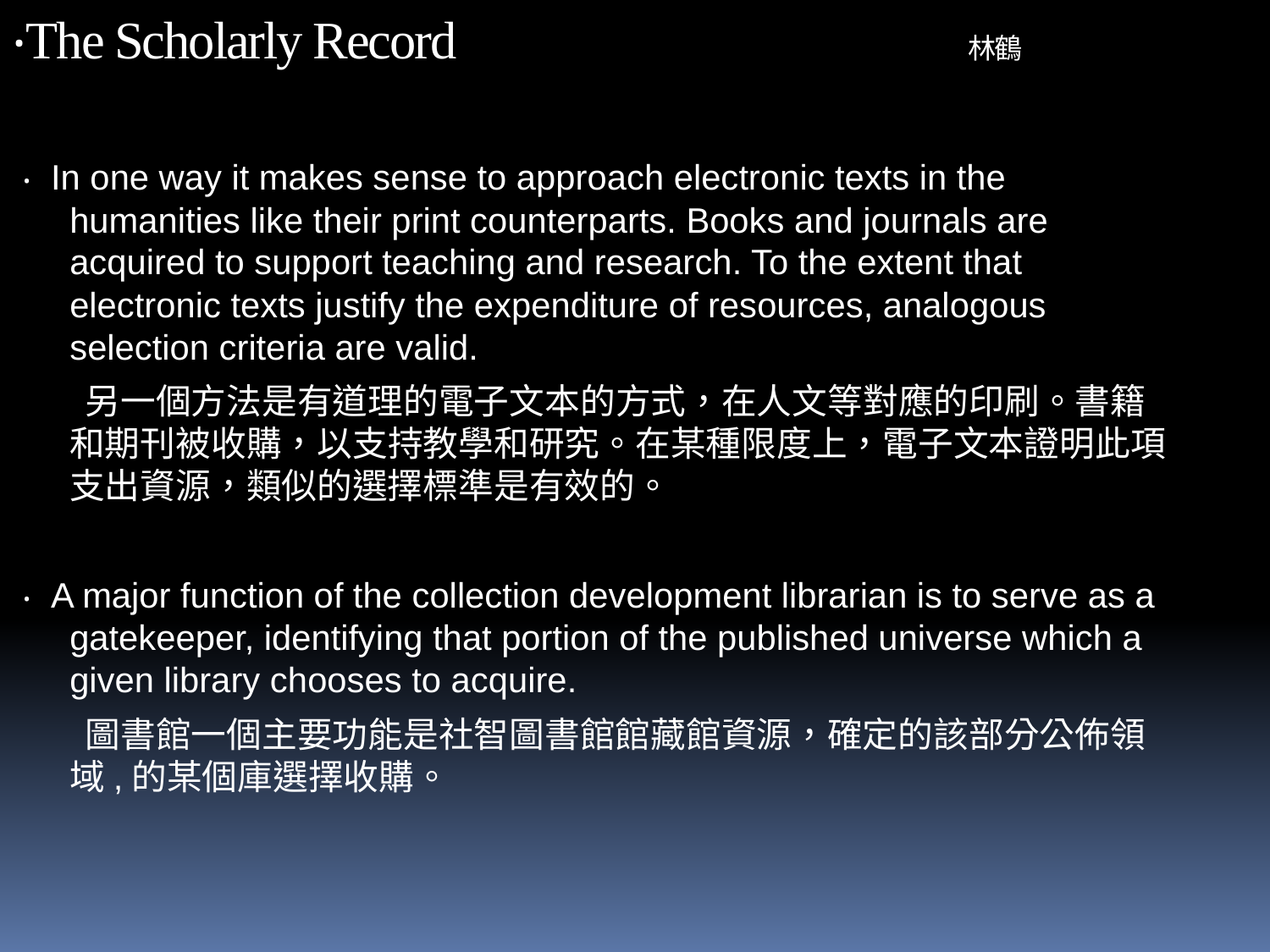

‧The Scholarly Record                                           林鶴
‧  In one way it makes sense to approach electronic texts in the humanities like their print counterparts. Books and journals are acquired to support teaching and research. To the extent that electronic texts justify the expenditure of resources, analogous selection criteria are valid.
       另一個方法是有道理的電子文本的方式，在人文等對應的印刷。書籍和期刊被收購，以支持教學和研究。在某種限度上，電子文本證明此項支出資源，類似的選擇標準是有效的。

‧  A major function of the collection development librarian is to serve as a gatekeeper, identifying that portion of the published universe which a given library chooses to acquire.
       圖書館一個主要功能是社智圖書館館藏館資源，確定的該部分公佈領域,的某個庫選擇收購。